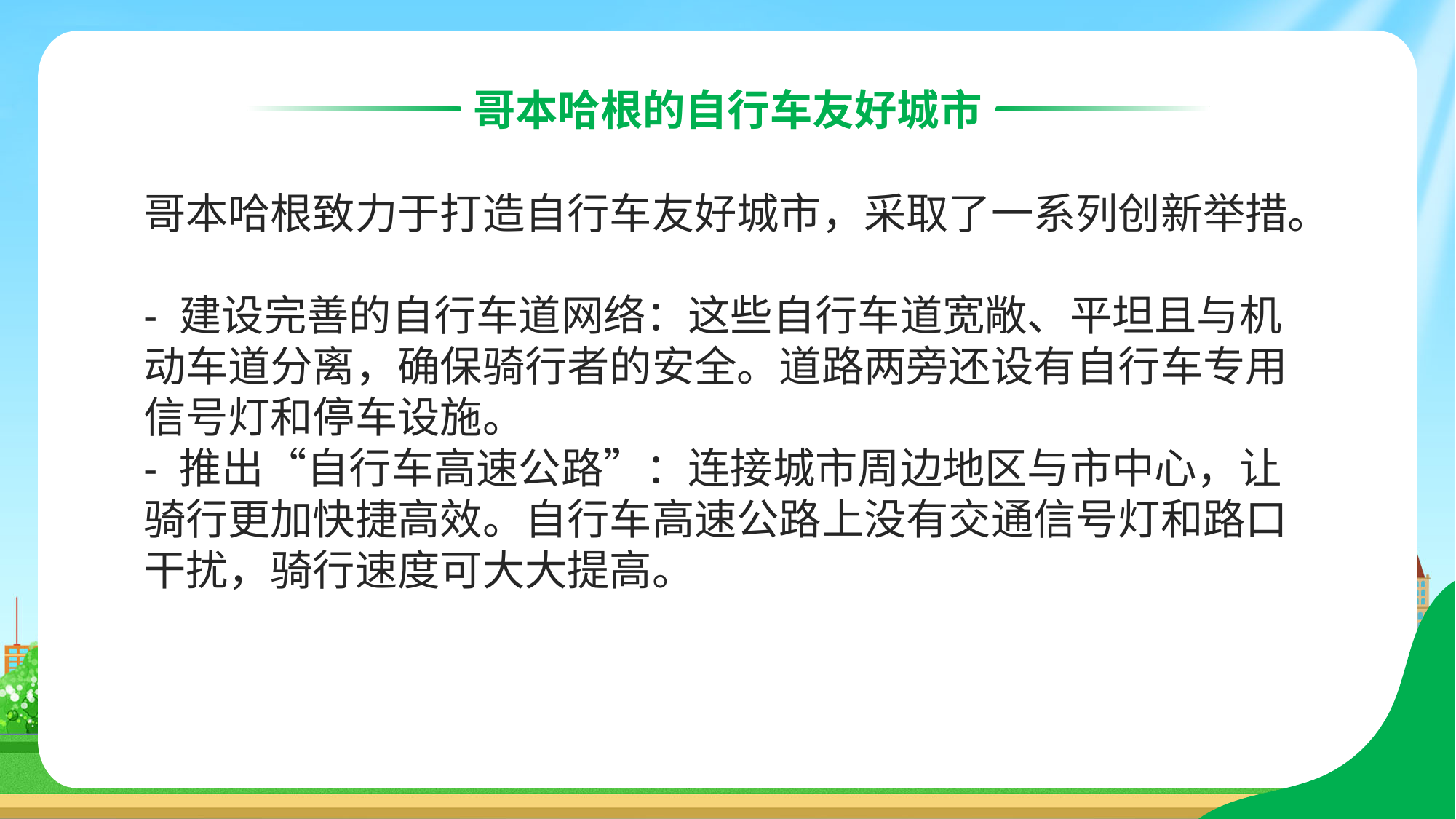

哥本哈根的自行车友好城市

哥本哈根致力于打造自行车友好城市，采取了一系列创新举措。

- 建设完善的自行车道网络：这些自行车道宽敞、平坦且与机动车道分离，确保骑行者的安全。道路两旁还设有自行车专用信号灯和停车设施。
- 推出“自行车高速公路”：连接城市周边地区与市中心，让骑行更加快捷高效。自行车高速公路上没有交通信号灯和路口干扰，骑行速度可大大提高。